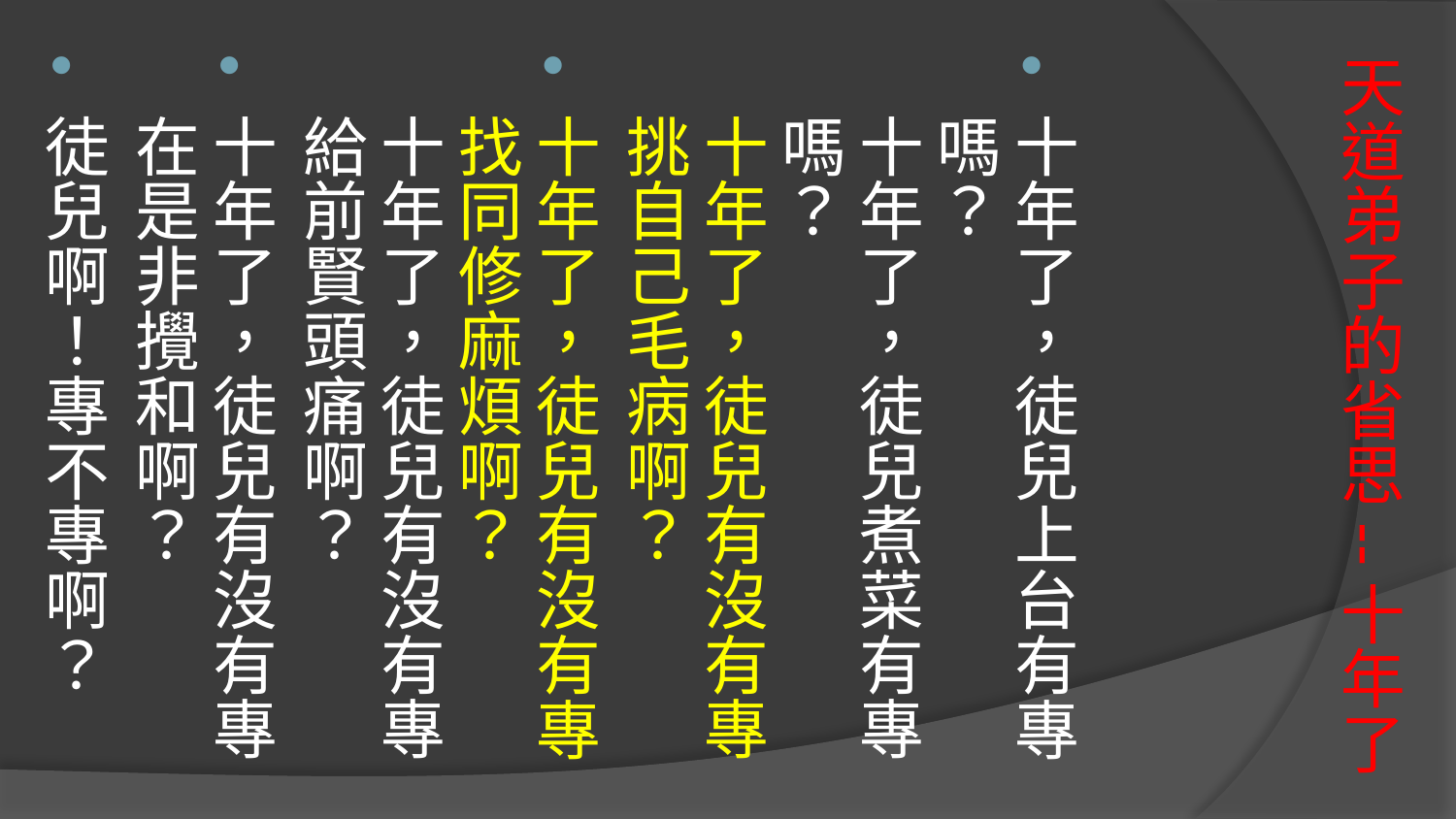

十年了，徒兒上台有專嗎？
十年了，徒兒煮菜有專嗎？
十年了，徒兒有沒有專挑自己毛病啊？
十年了，徒兒有沒有專找同修麻煩啊？
十年了，徒兒有沒有專給前賢頭痛啊？
十年了，徒兒有沒有專在是非攪和啊？
徒兒啊！專不專啊？
# 天道弟子的省思--十年了